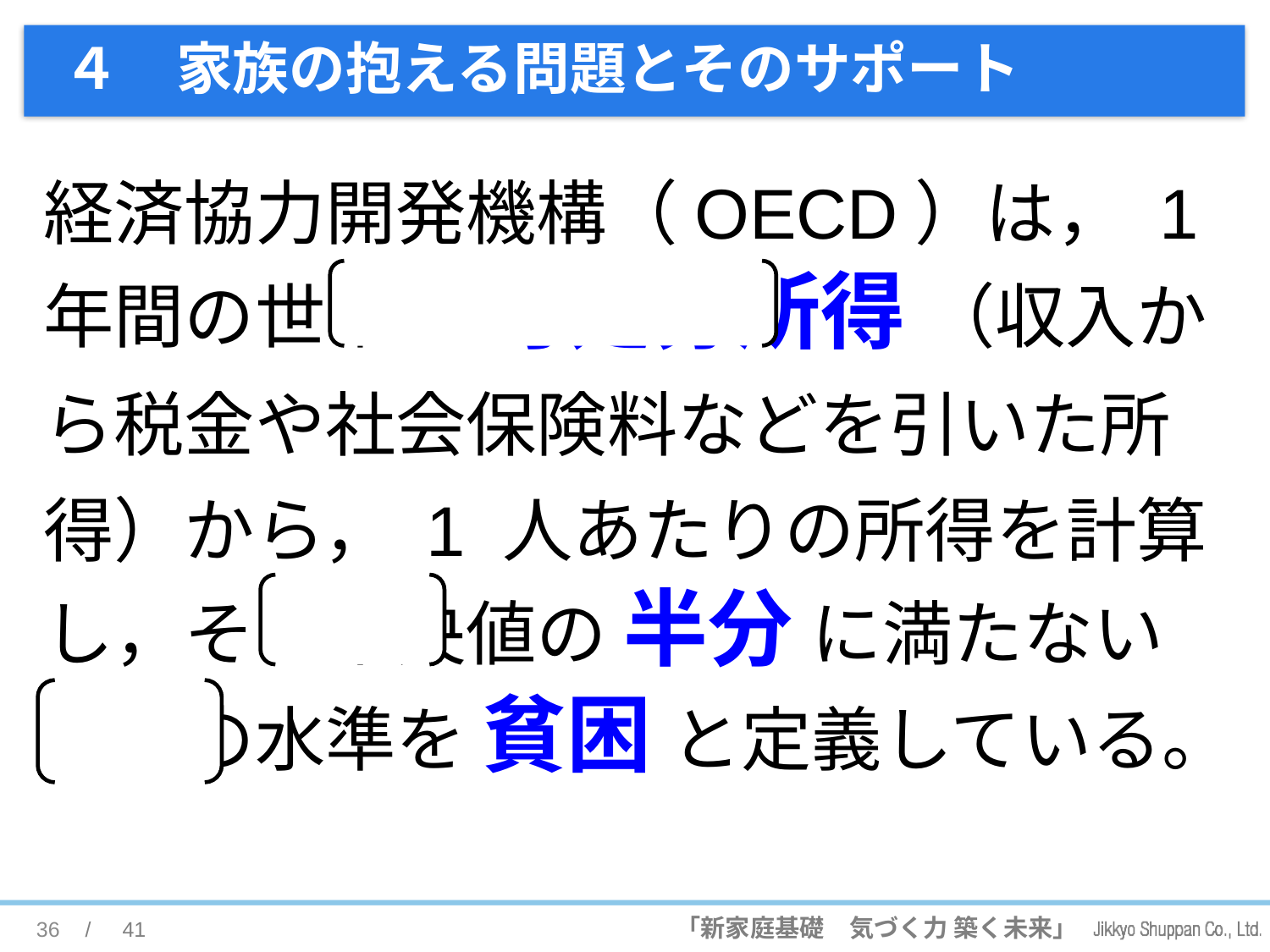

# ４　家族の抱える問題とそのサポート
経済協力開発機構（OECD）は， 1 年間の世帯の 可処分所得 （収入から税金や社会保険料などを引いた所得）から， 1 人あたりの所得を計算し，その中央値の 半分 に満たない所得の水準を 貧困 と定義している。

36